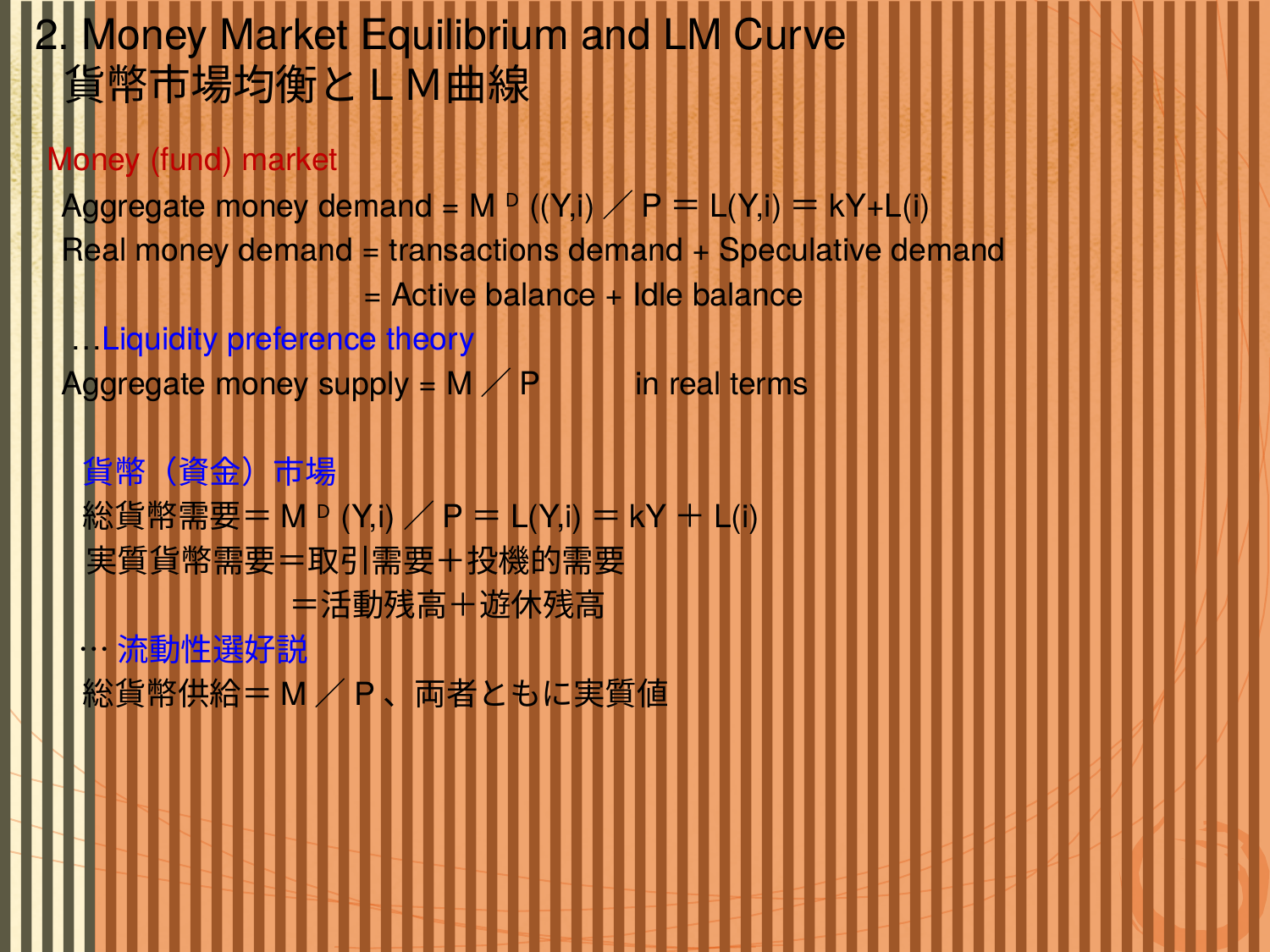

2. Money Market Equilibrium and LM Curve
  貨幣市場均衡とＬＭ曲線
 Money (fund) market
   Aggregate money demand = MＤ((Y,i)／P＝L(Y,i)＝kY+L(i)
   Real money demand = transactions demand + Speculative demand
                                     = Active balance + Idle balance
    …Liquidity preference theory
   Aggregate money supply = M／P 　　 in real terms

　	貨幣（資金）市場
　	総貨幣需要＝MＤ(Y,i)／P＝L(Y,i)＝kY＋L(i)
      実質貨幣需要＝取引需要＋投機的需要
　　　　　　　　＝活動残高＋遊休残高
      …流動性選好説
　	総貨幣供給＝M／P、両者ともに実質値